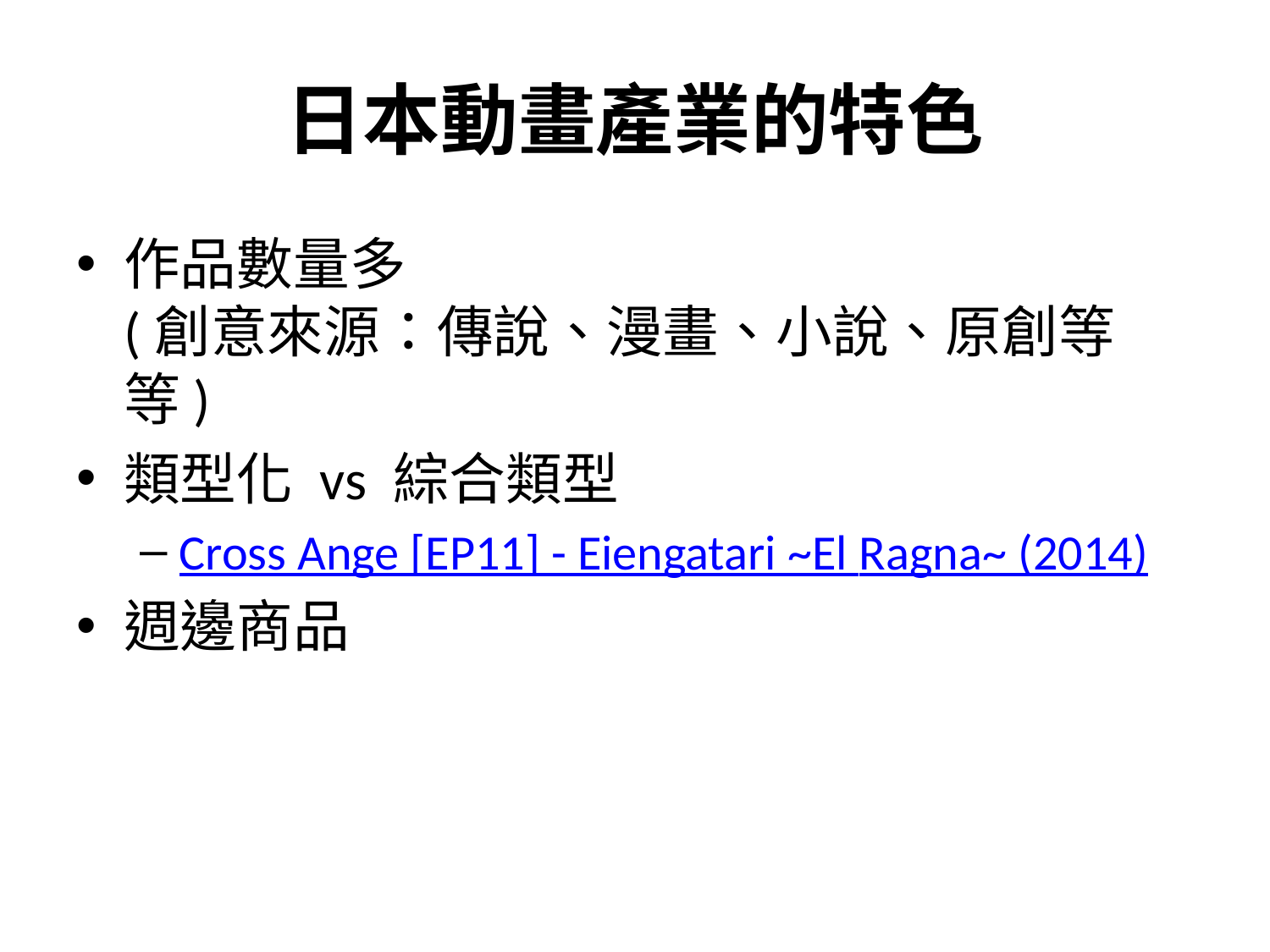

# 日本動畫產業的特色
作品數量多
(創意來源：傳說、漫畫、小說、原創等等)
類型化 vs 綜合類型
Cross Ange [EP11] - Eiengatari ~El Ragna~ (2014)
週邊商品